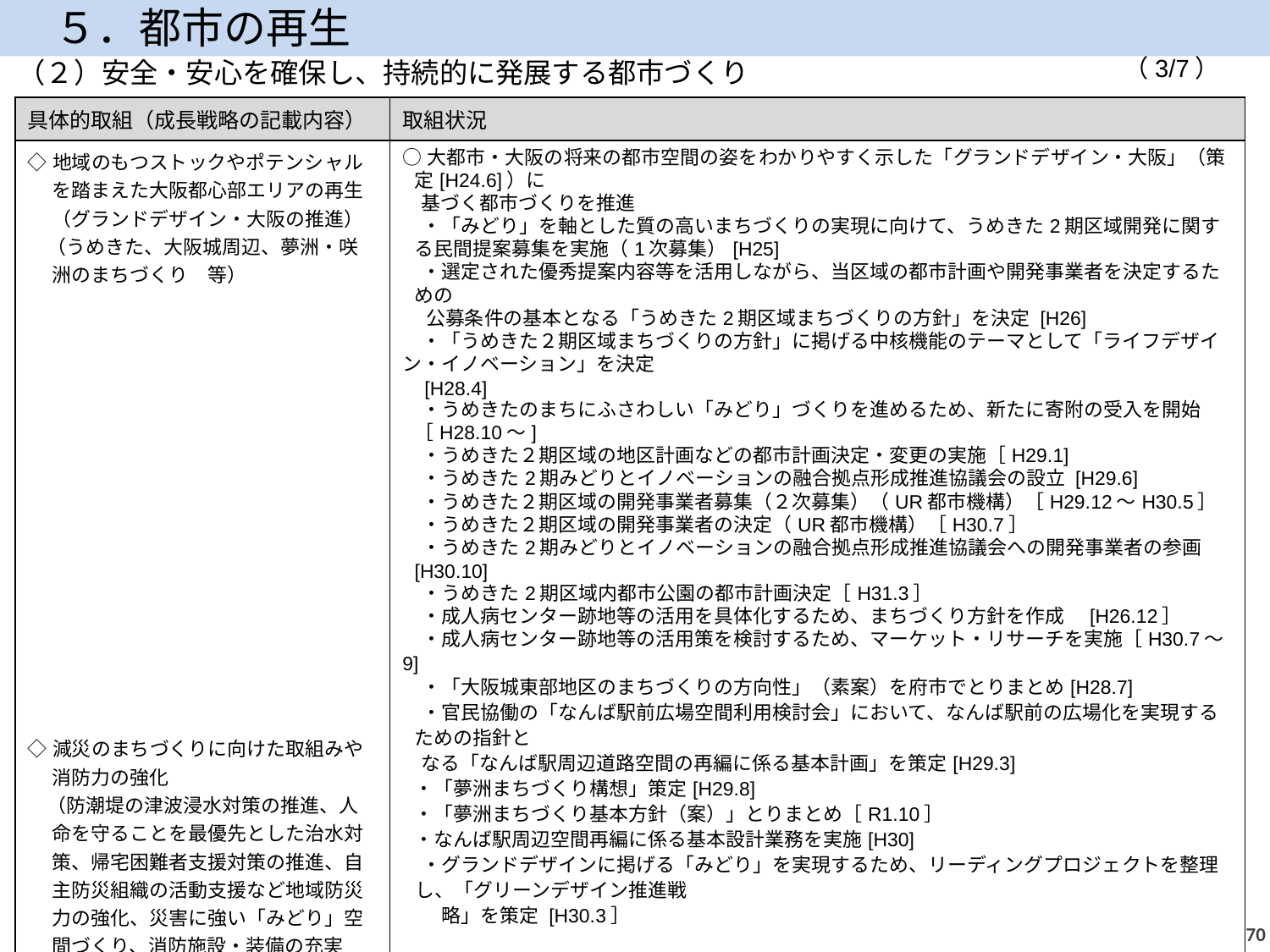

５．都市の再生
（3/7）
（２）安全・安心を確保し、持続的に発展する都市づくり
| 具体的取組（成長戦略の記載内容） | 取組状況 |
| --- | --- |
| ◇地域のもつストックやポテンシャルを踏まえた大阪都心部エリアの再生（グランドデザイン・大阪の推進） 　（うめきた、大阪城周辺、夢洲・咲洲のまちづくり　等） 　 ◇減災のまちづくりに向けた取組みや消防力の強化 　（防潮堤の津波浸水対策の推進、人命を守ることを最優先とした治水対策、帰宅困難者支援対策の推進、自主防災組織の活動支援など地域防災力の強化、災害に強い「みどり」空間づくり、消防施設・装備の充実　等） （次のページに続く） | ○大都市・大阪の将来の都市空間の姿をわかりやすく示した「グランドデザイン・大阪」（策定[H24.6]）に 基づく都市づくりを推進 　・「みどり」を軸とした質の高いまちづくりの実現に向けて、うめきた2期区域開発に関する民間提案募集を実施（1次募集）[H25]　 　・選定された優秀提案内容等を活用しながら、当区域の都市計画や開発事業者を決定するための 公募条件の基本となる「うめきた2期区域まちづくりの方針」を決定 [H26] 　・「うめきた２期区域まちづくりの方針」に掲げる中核機能のテーマとして「ライフデザイン・イノベーション」を決定 [H28.4] 　・うめきたのまちにふさわしい「みどり」づくりを進めるため、新たに寄附の受入を開始［H28.10～] 　・うめきた２期区域の地区計画などの都市計画決定・変更の実施［H29.1] 　・うめきた2期みどりとイノベーションの融合拠点形成推進協議会の設立 [H29.6] 　・うめきた２期区域の開発事業者募集（２次募集）（UR都市機構）［H29.12～H30.5］ 　・うめきた２期区域の開発事業者の決定（UR都市機構）［H30.7］ 　・うめきた2期みどりとイノベーションの融合拠点形成推進協議会への開発事業者の参画[H30.10] 　・うめきた2期区域内都市公園の都市計画決定［H31.3］ 　・成人病センター跡地等の活用を具体化するため、まちづくり方針を作成　[H26.12］ 　・成人病センター跡地等の活用策を検討するため、マーケット・リサーチを実施［H30.7～9] 　・「大阪城東部地区のまちづくりの方向性」（素案）を府市でとりまとめ[H28.7] 　・官民協働の「なんば駅前広場空間利用検討会」において、なんば駅前の広場化を実現するための指針と なる「なんば駅周辺道路空間の再編に係る基本計画」を策定[H29.3] ・「夢洲まちづくり構想」策定[H29.8] ・「夢洲まちづくり基本方針（案）」とりまとめ［R1.10］ ・なんば駅周辺空間再編に係る基本設計業務を実施[H30] 　・グランドデザインに掲げる「みどり」を実現するため、リーディングプロジェクトを整理し、「グリーンデザイン推進戦　 　　略」を策定 [H30.3］ ○南海トラフ巨大地震の津波想定を踏まえた河川・海岸堤防の耐震・液状化対策の推進[H26~] ○災害時の緊急交通路にかかる既存橋梁等について南海トラフ巨大地震及び津波に対する安全性を調査[H26] ○災害時の緊急交通路にかかる既存橋梁等について津波に対する詳細設計を実施[H27] 、津波対策工事等を実施[H28～] |
70